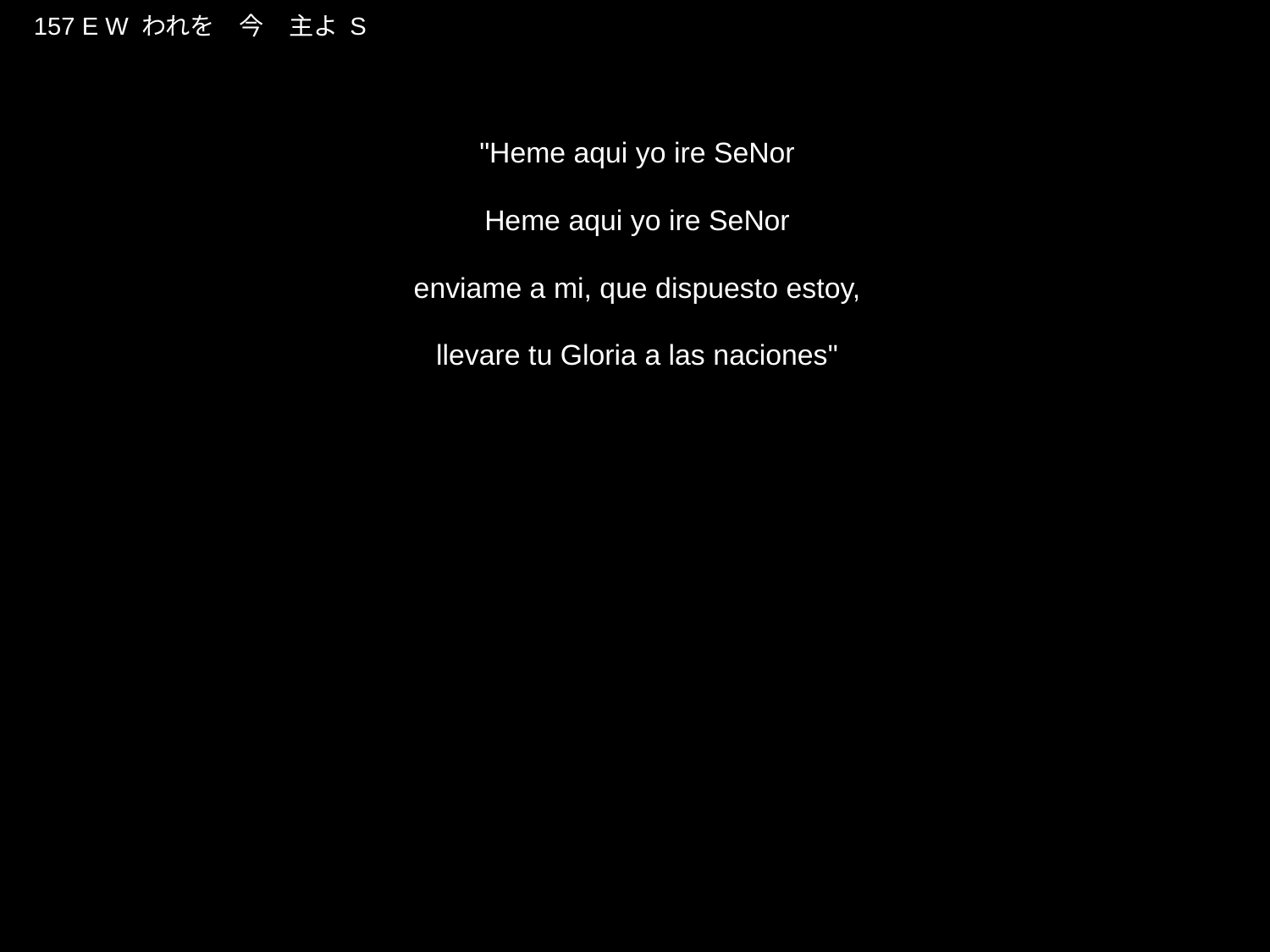

われをいましゅよつかわしたまえしゅよ
★W
157 E W われを　今　主よ S
★３
"Heme aqui yo ire SeNor
Heme aqui yo ire SeNor
enviame a mi, que dispuesto estoy,
llevare tu Gloria a las naciones"